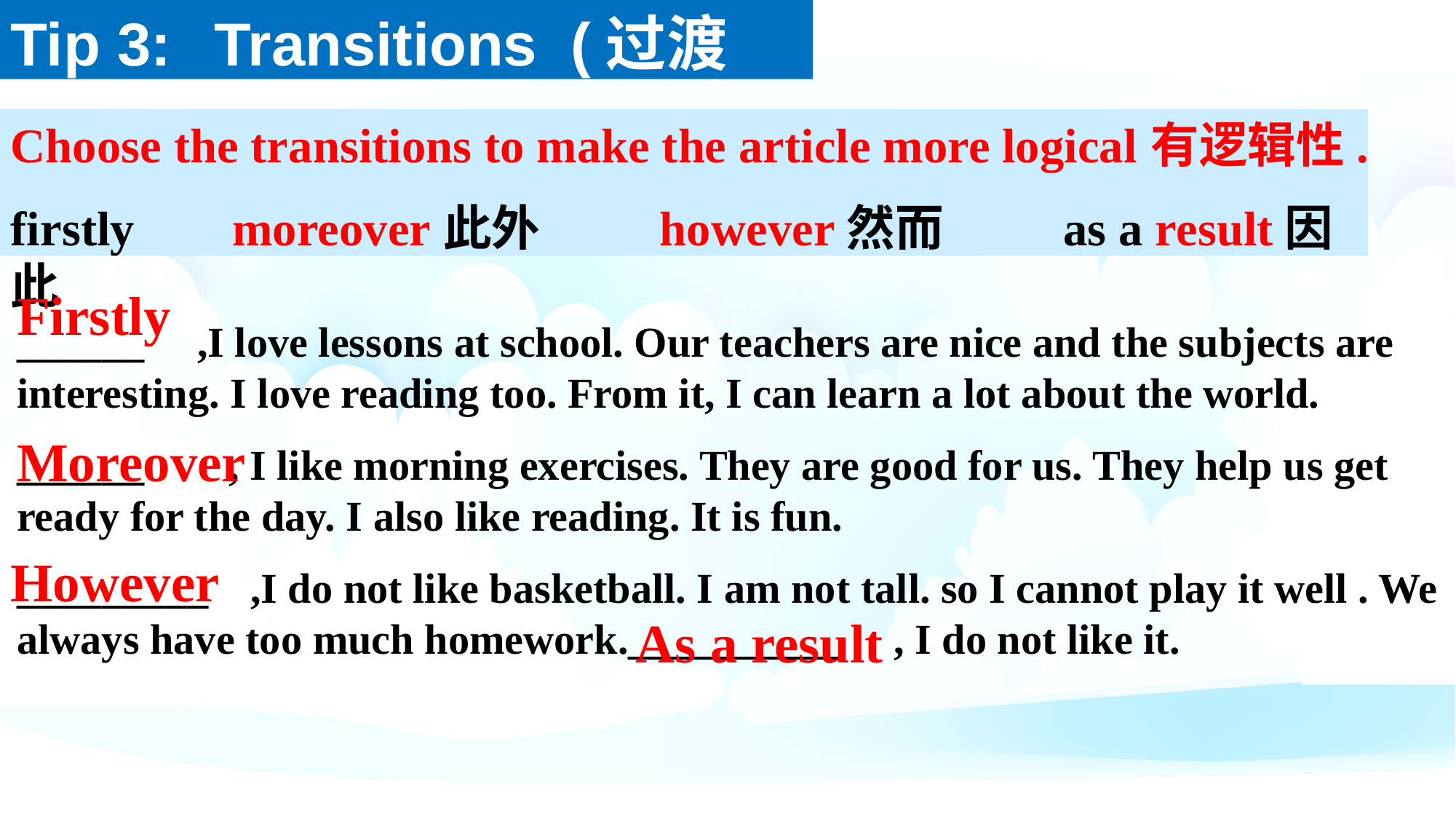

Tip 3:  Transitions  (过渡词）
Choose the transitions to make the article more logical有逻辑性.
firstly        moreover此外        however然而        as a result因此

Firstly
______     ,I love lessons at school. Our teachers are nice and the subjects are interesting. I love reading too. From it, I can learn a lot about the world.
______        , I like morning exercises. They are good for us. They help us get ready for the day. I also like reading. It is fun.
_________    ,I do not like basketball. I am not tall. so I cannot play it well . We always have too much homework.__________     , I do not like it.
Moreover
However
As a result